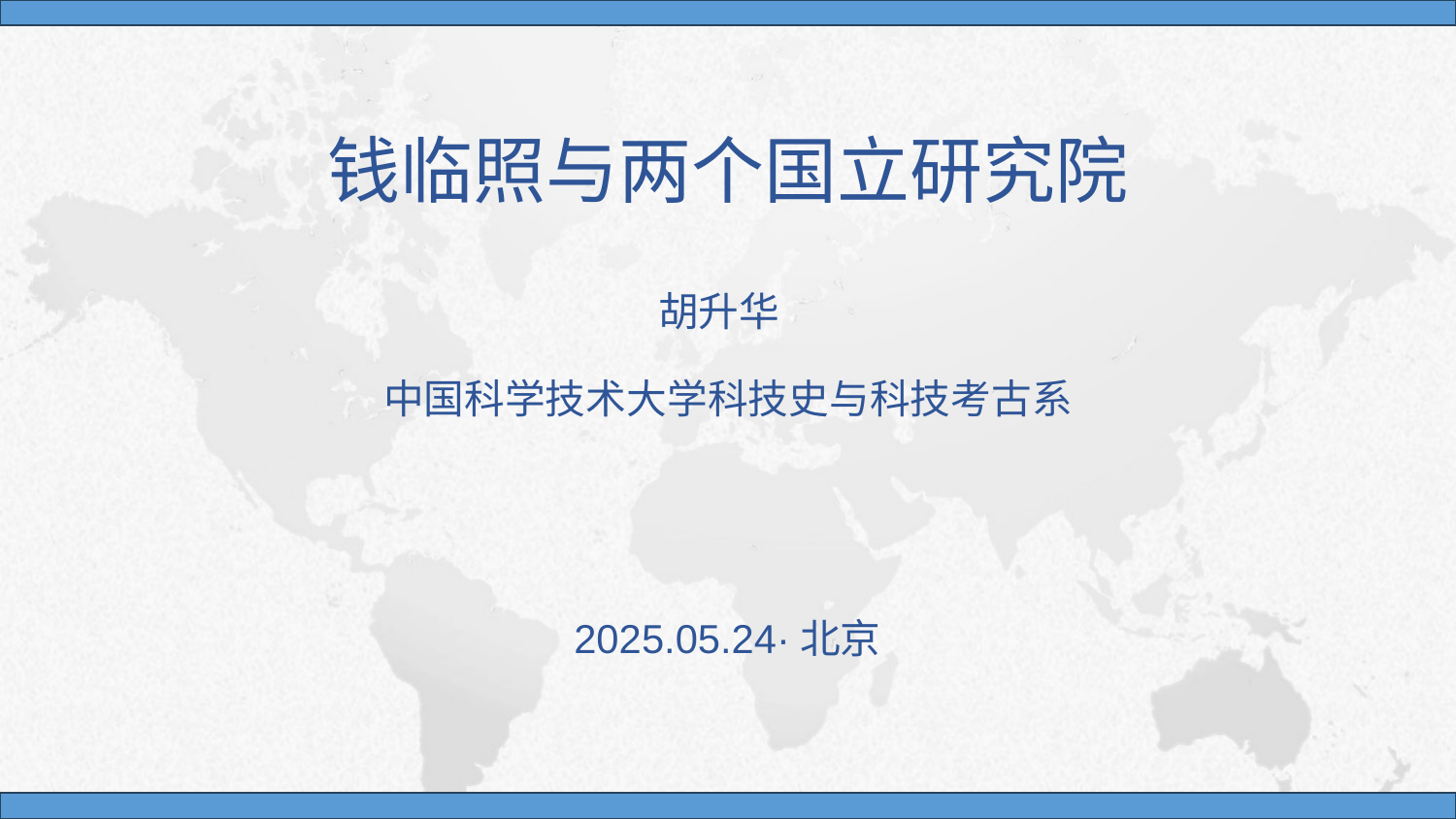

# 钱临照与两个国立研究院 胡升华 中国科学技术大学科技史与科技考古系
2025.05.24·北京